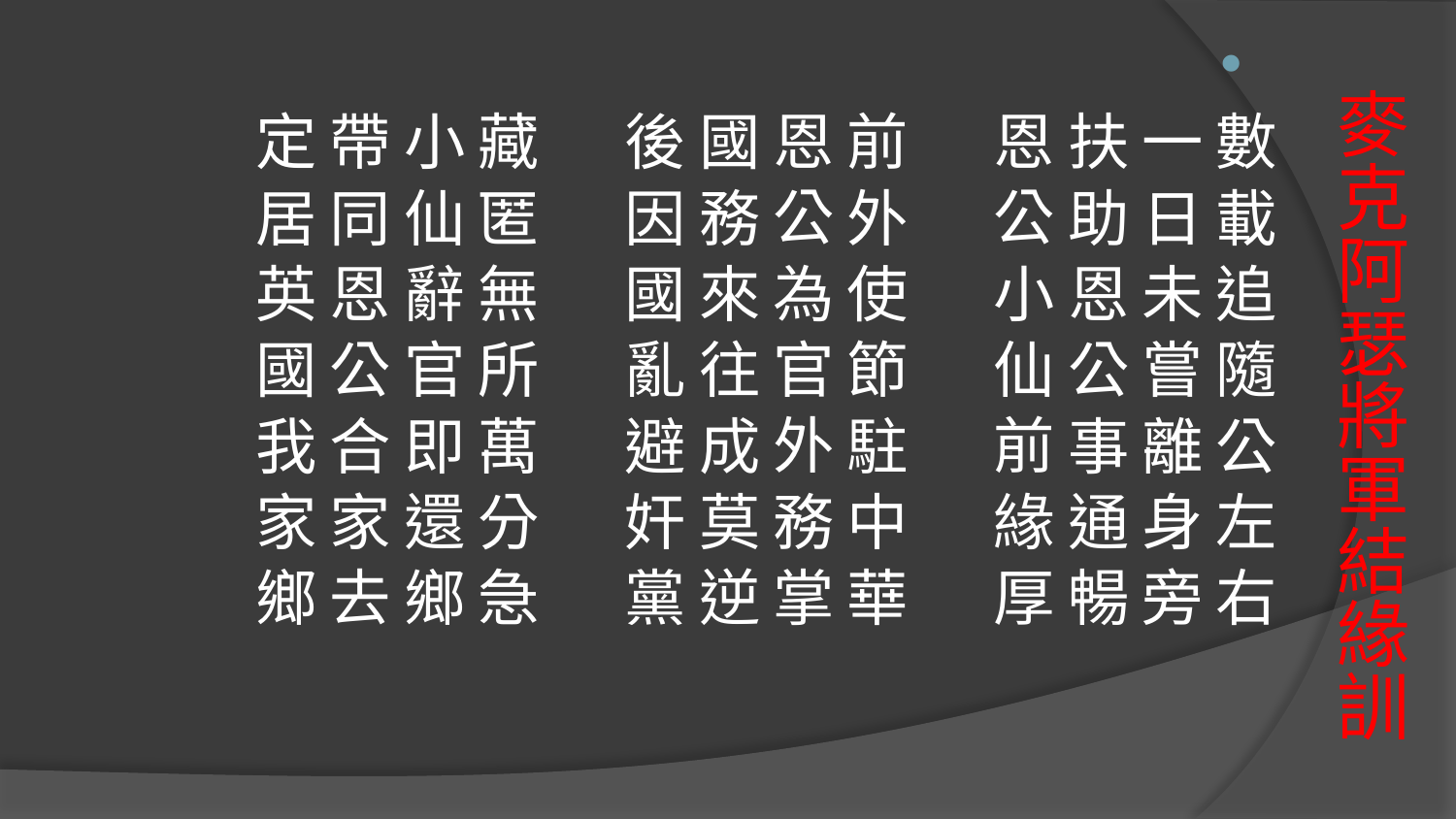

數 載 追 隨 公 左 右
一 日 未 嘗 離 身 旁
扶 助 恩 公 事 通 暢
恩 公 小 仙 前 緣 厚
前 外 使 節 駐 中 華
恩 公 為 官 外 務 掌
國 務 來 往 成 莫 逆
後 因 國 亂 避 奸 黨
藏 匿 無 所 萬 分 急 
小 仙 辭 官 即 還 鄉
帶 同 恩 公 合 家 去
定 居 英 國 我 家 鄉
# 麥克阿瑟將軍結緣訓